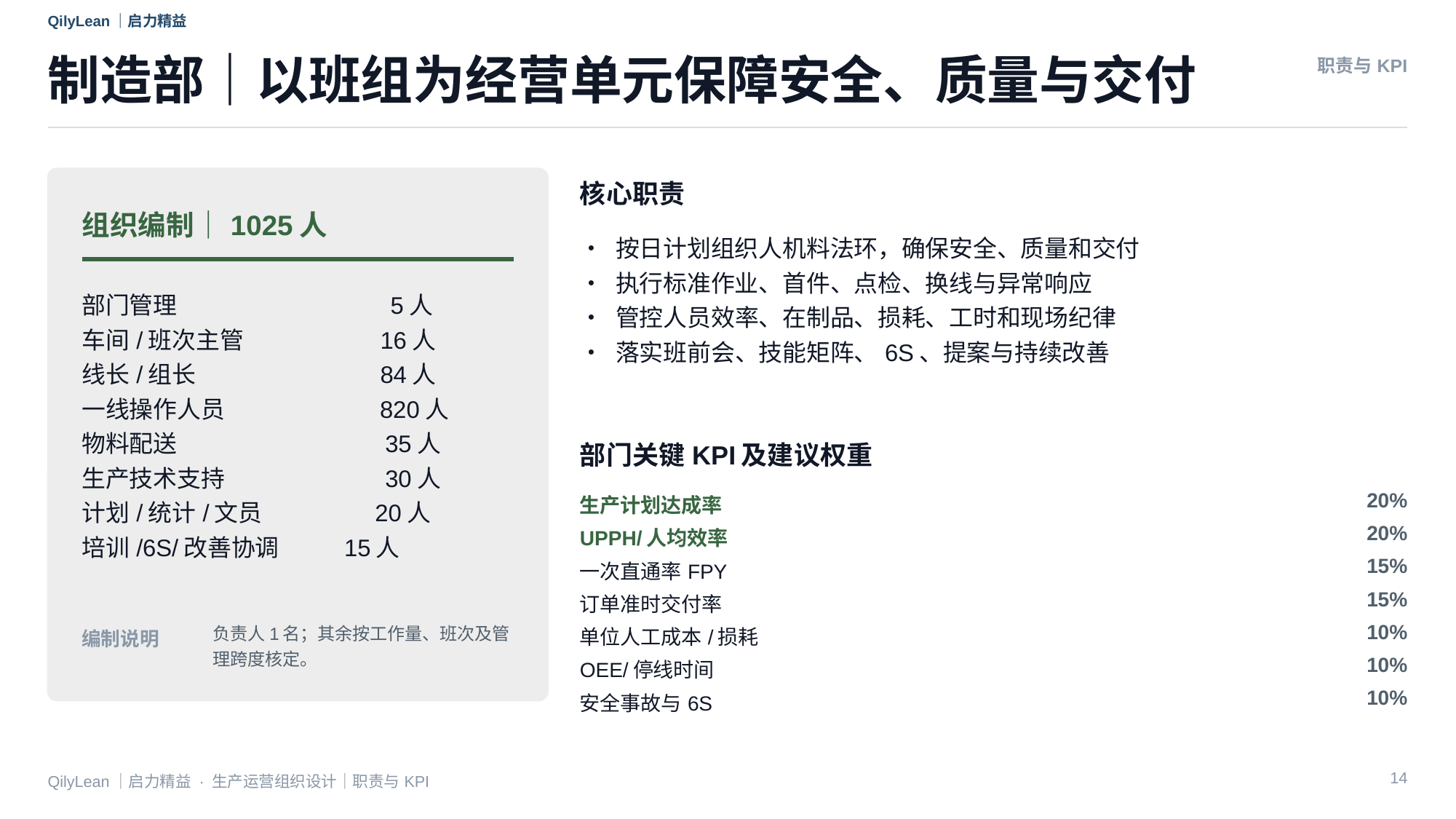

QilyLean｜启力精益
制造部｜以班组为经营单元保障安全、质量与交付
职责与KPI

核心职责
组织编制｜1025人
• 按日计划组织人机料法环，确保安全、质量和交付
• 执行标准作业、首件、点检、换线与异常响应
• 管控人员效率、在制品、损耗、工时和现场纪律
• 落实班前会、技能矩阵、6S、提案与持续改善
部门管理　　　　　　　　   5人
车间/班次主管　　　　　  16人
线长/组长　　　　　　　  84人
一线操作人员　　　　　　 820人
物料配送　　　　　　　　  35人
生产技术支持　　　　　　  30人
计划/统计/文员　　　　  20人
培训/6S/改善协调　　  15人
部门关键KPI及建议权重
生产计划达成率
20%
UPPH/人均效率
20%
一次直通率FPY
15%
订单准时交付率
15%
负责人1名；其余按工作量、班次及管理跨度核定。
单位人工成本/损耗
10%
编制说明
OEE/停线时间
10%
安全事故与6S
10%
QilyLean｜启力精益 · 生产运营组织设计｜职责与KPI
14